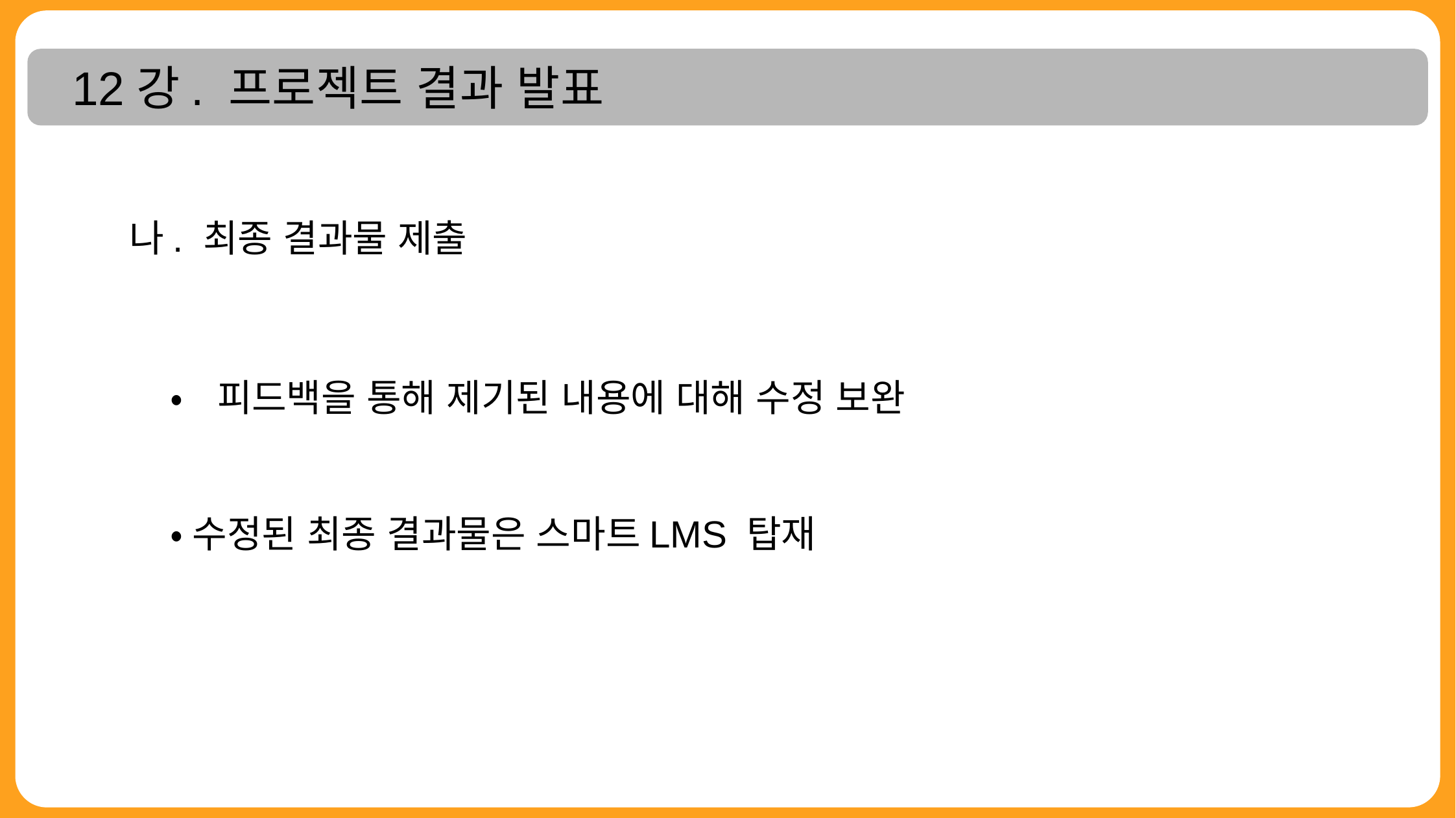

12강. 프로젝트 결과 발표
나. 최종 결과물 제출
•피드백을 통해 제기된 내용에 대해 수정 보완

•수정된 최종 결과물은 스마트LMS 탑재